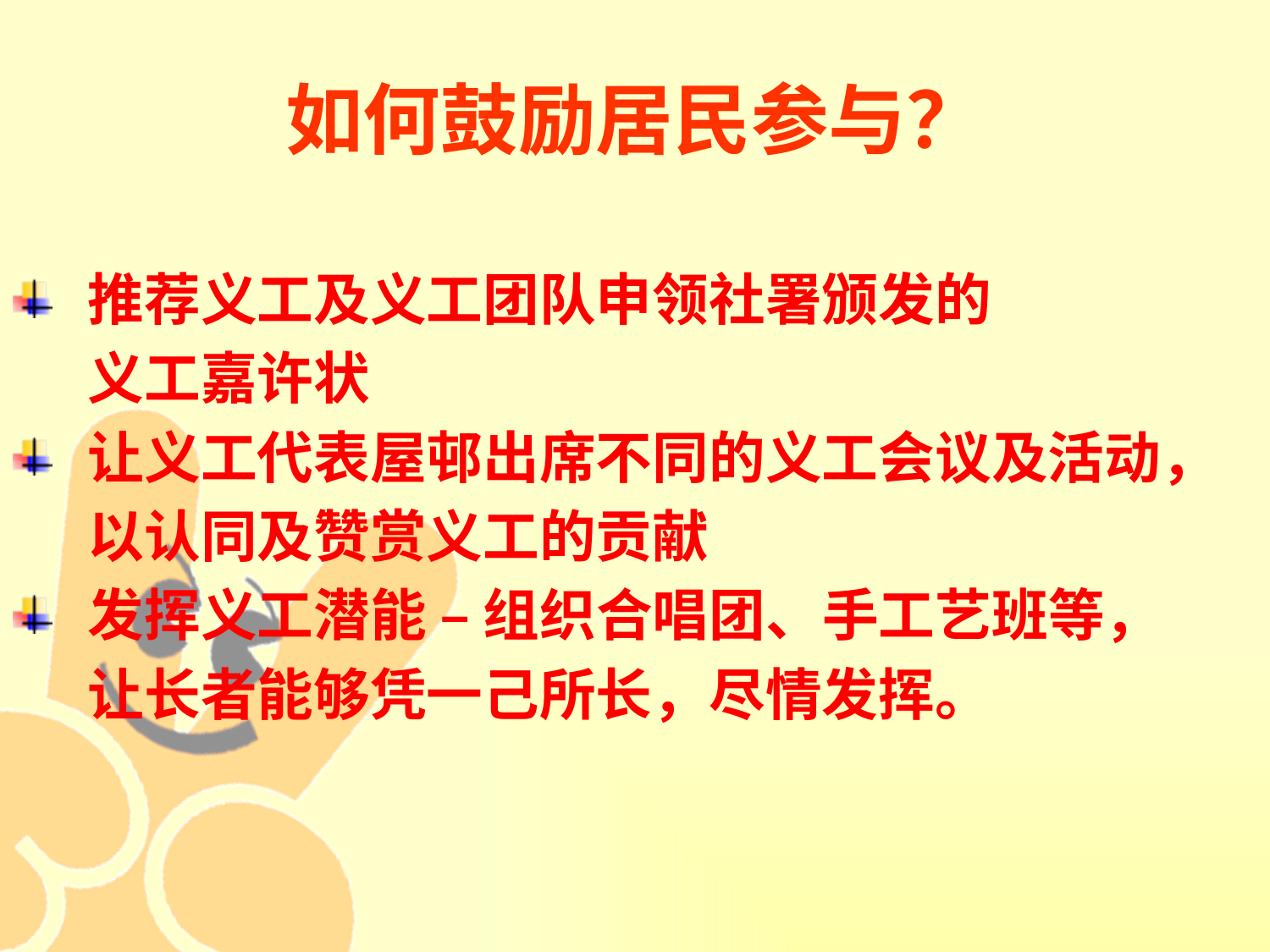

# 如何鼓励居民参与？
推荐义工及义工团队申领社署颁发的
	义工嘉许状
让义工代表屋邨出席不同的义工会议及活动，
	以认同及赞赏义工的贡献
发挥义工潜能 – 组织合唱团、手工艺班等，
	让长者能够凭一己所长，尽情发挥。